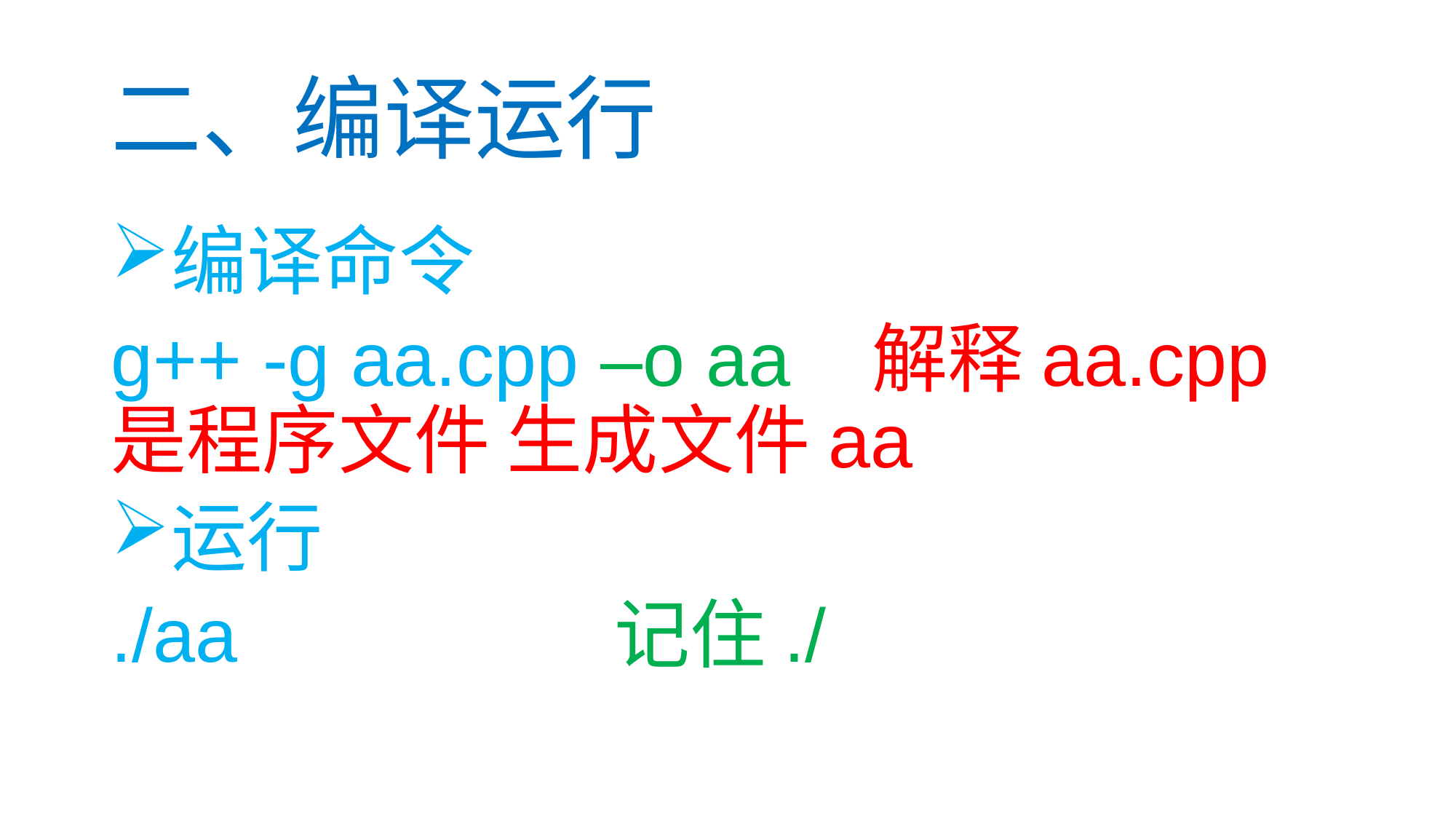

# 二、编译运行
编译命令
g++ -g aa.cpp –o aa   解释aa.cpp是程序文件 生成文件aa
运行
./aa                 记住./